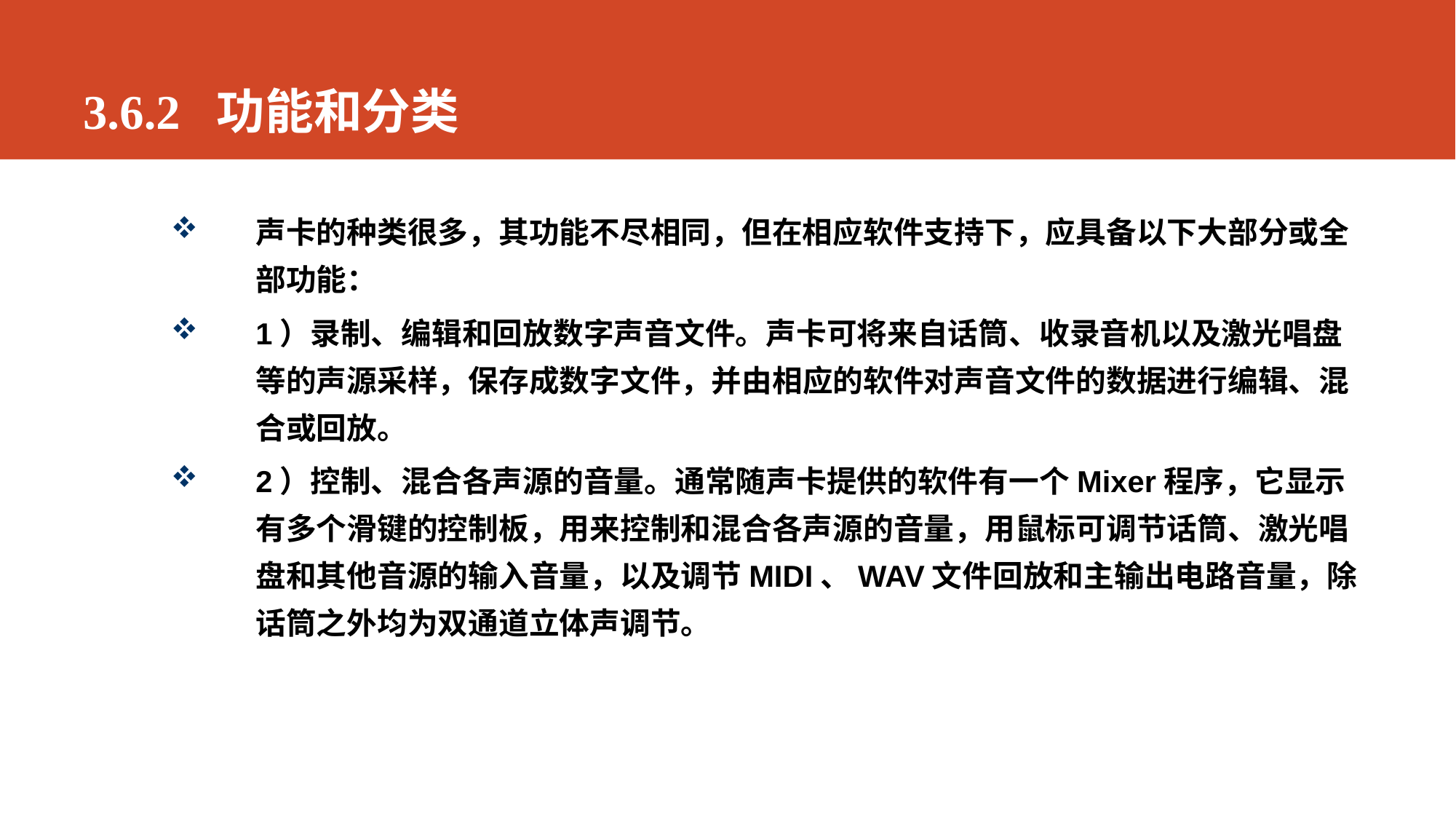

# 3.6.2  功能和分类
声卡的种类很多，其功能不尽相同，但在相应软件支持下，应具备以下大部分或全部功能：
1）录制、编辑和回放数字声音文件。声卡可将来自话筒、收录音机以及激光唱盘等的声源采样，保存成数字文件，并由相应的软件对声音文件的数据进行编辑、混合或回放。
2）控制、混合各声源的音量。通常随声卡提供的软件有一个Mixer程序，它显示有多个滑键的控制板，用来控制和混合各声源的音量，用鼠标可调节话筒、激光唱盘和其他音源的输入音量，以及调节MIDI、WAV文件回放和主输出电路音量，除话筒之外均为双通道立体声调节。